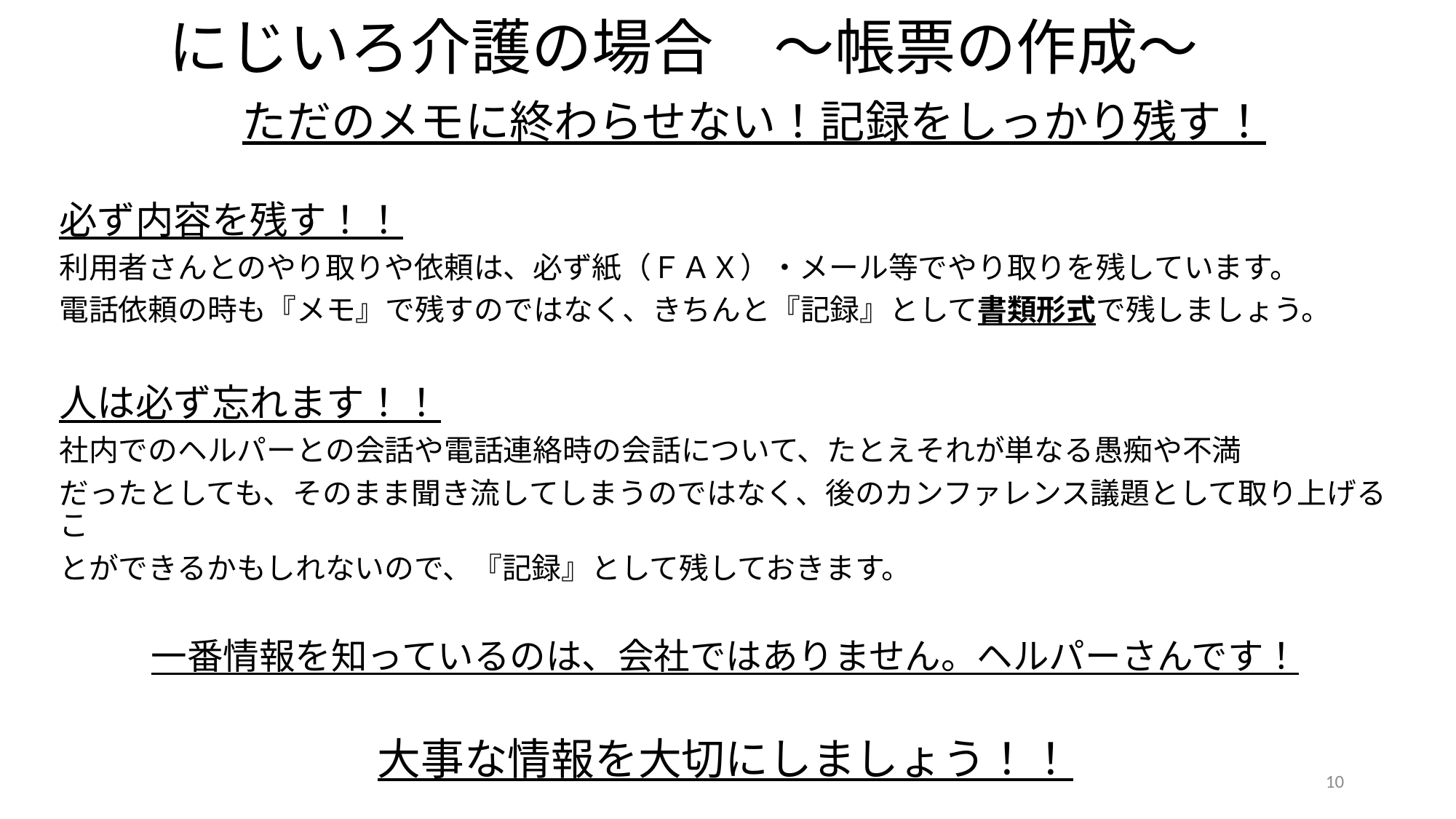

# にじいろ介護の場合　～帳票の作成～
　　　        ただのメモに終わらせない！記録をしっかり残す！

必ず内容を残す！！
利用者さんとのやり取りや依頼は、必ず紙（ＦＡＸ）・メール等でやり取りを残しています。
電話依頼の時も『メモ』で残すのではなく、きちんと『記録』として書類形式で残しましょう。

人は必ず忘れます！！
社内でのヘルパーとの会話や電話連絡時の会話について、たとえそれが単なる愚痴や不満
だったとしても、そのまま聞き流してしまうのではなく、後のカンファレンス議題として取り上げるこ
とができるかもしれないので、『記録』として残しておきます。

一番情報を知っているのは、会社ではありません。ヘルパーさんです！

大事な情報を大切にしましょう！！

10